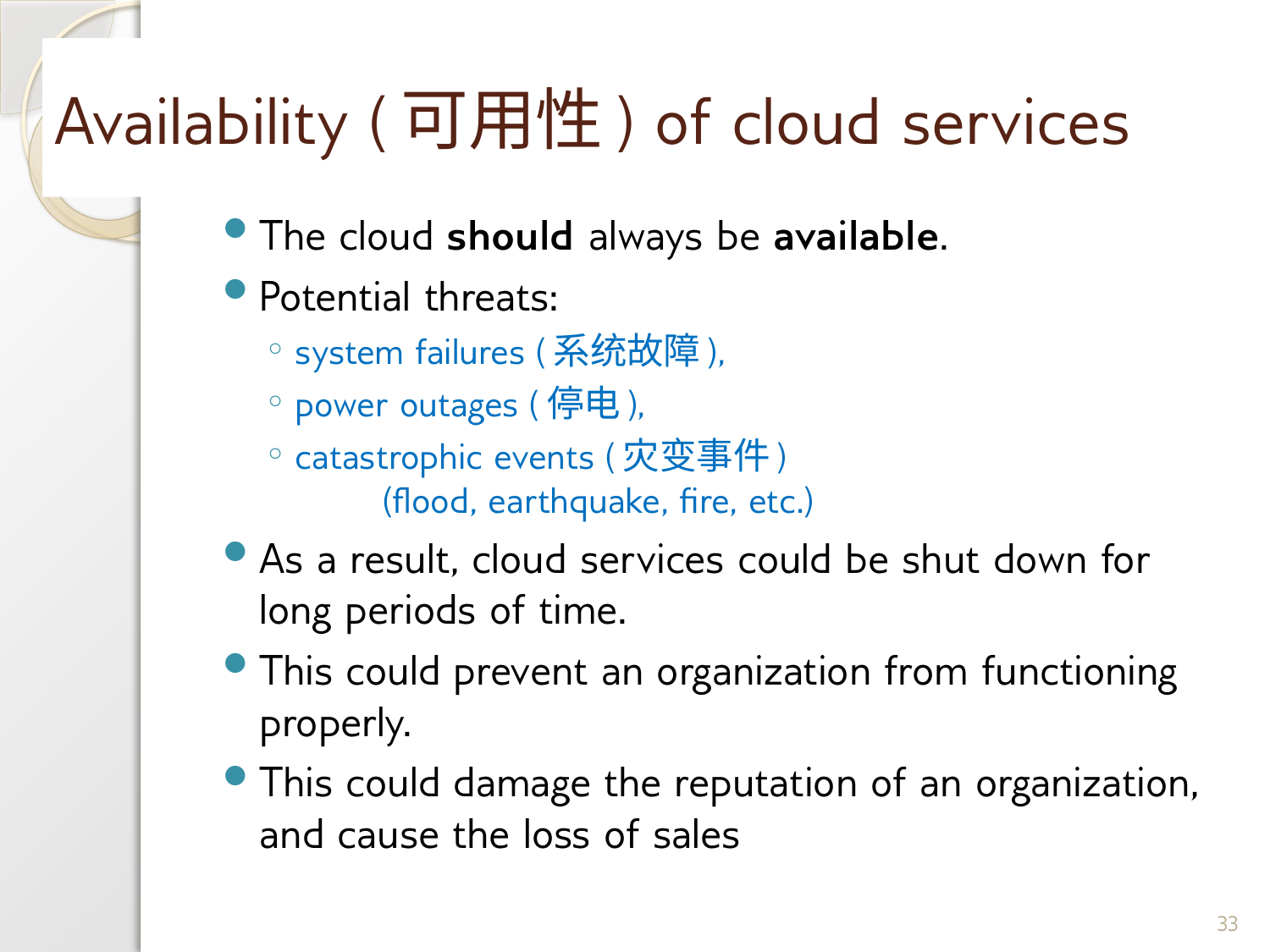

# Availability (可用性) of cloud services
The cloud should always be available.
Potential threats:
system failures (系统故障),
power outages (停电),
catastrophic events (灾变事件)
        (flood, earthquake, fire, etc.)
As a result, cloud services could be shut down for long periods of time.
This could prevent an organization from functioning properly.
This could damage the reputation of an organization, and cause the loss of sales
33